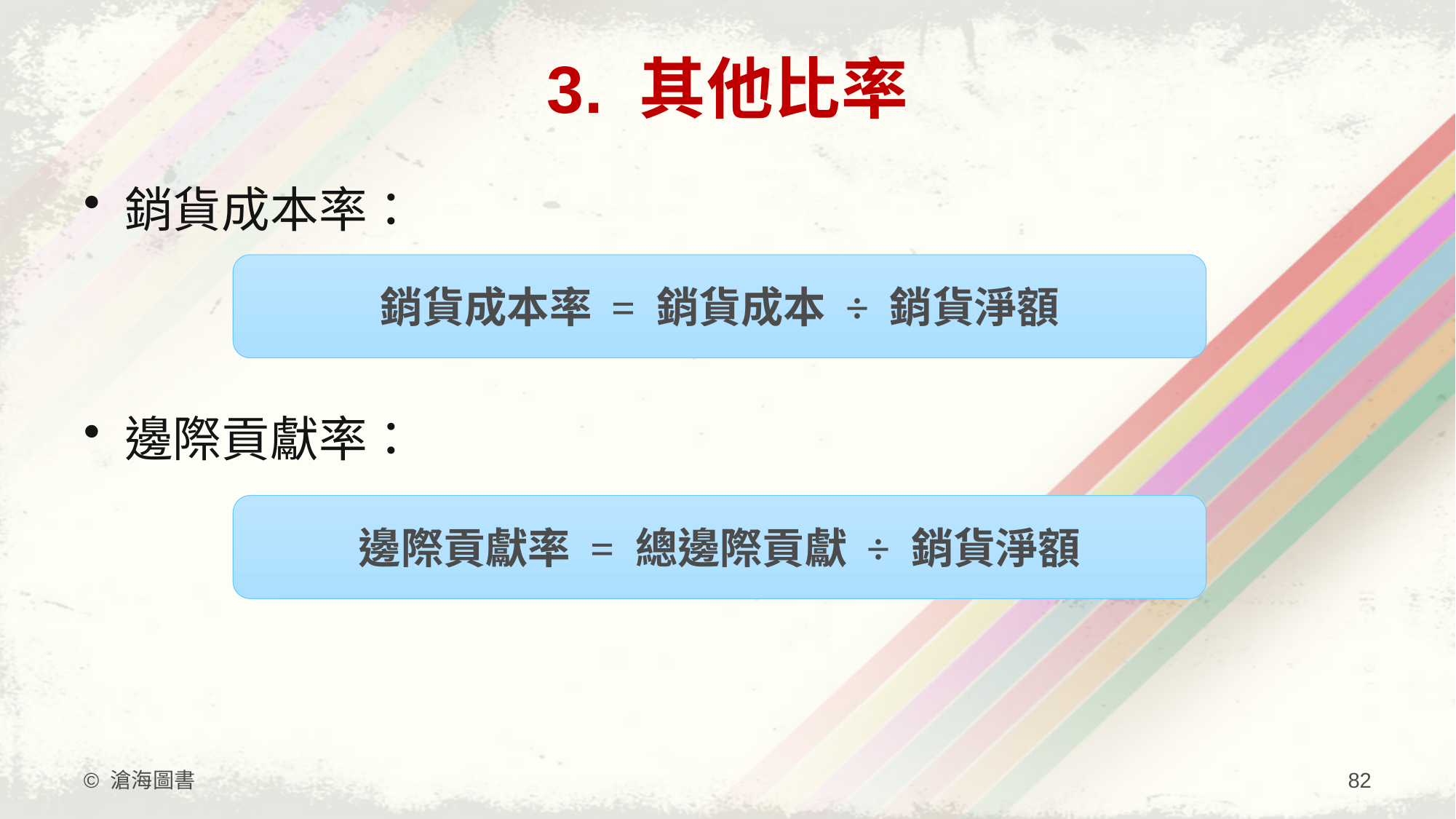

# 3. 其他比率
銷貨成本率：

邊際貢獻率：

銷貨成本率 = 銷貨成本 ÷ 銷貨淨額
邊際貢獻率 = 總邊際貢獻 ÷ 銷貨淨額
© 滄海圖書
82